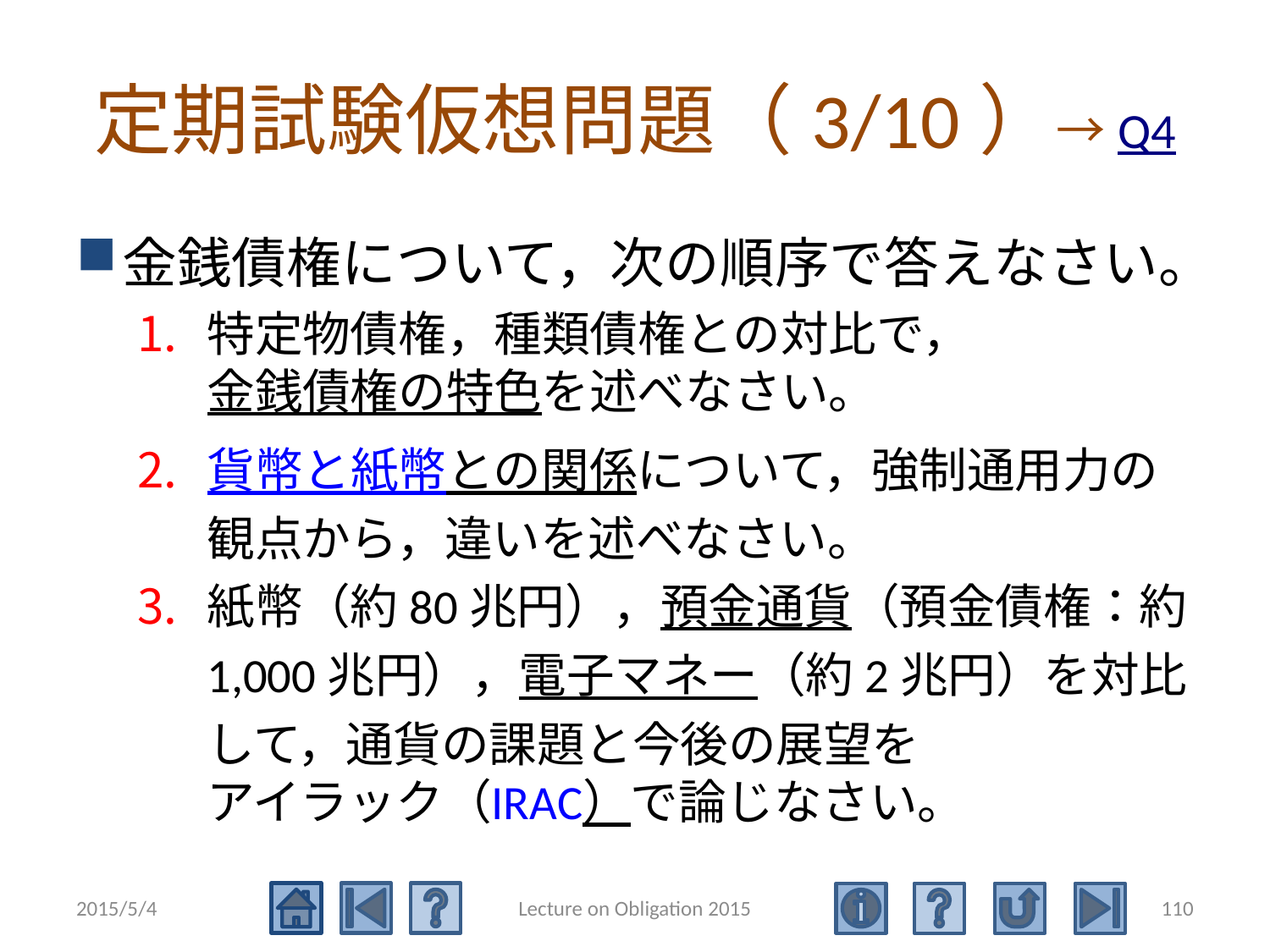

# 定期試験仮想問題（3/10）→Q4
金銭債権について，次の順序で答えなさい。
特定物債権，種類債権との対比で，金銭債権の特色を述べなさい。
貨幣と紙幣との関係について，強制通用力の観点から，違いを述べなさい。
紙幣（約80兆円），預金通貨（預金債権：約1,000兆円），電子マネー（約2兆円）を対比して，通貨の課題と今後の展望をアイラック（IRAC）で論じなさい。
2015/5/4
Lecture on Obligation 2015
110